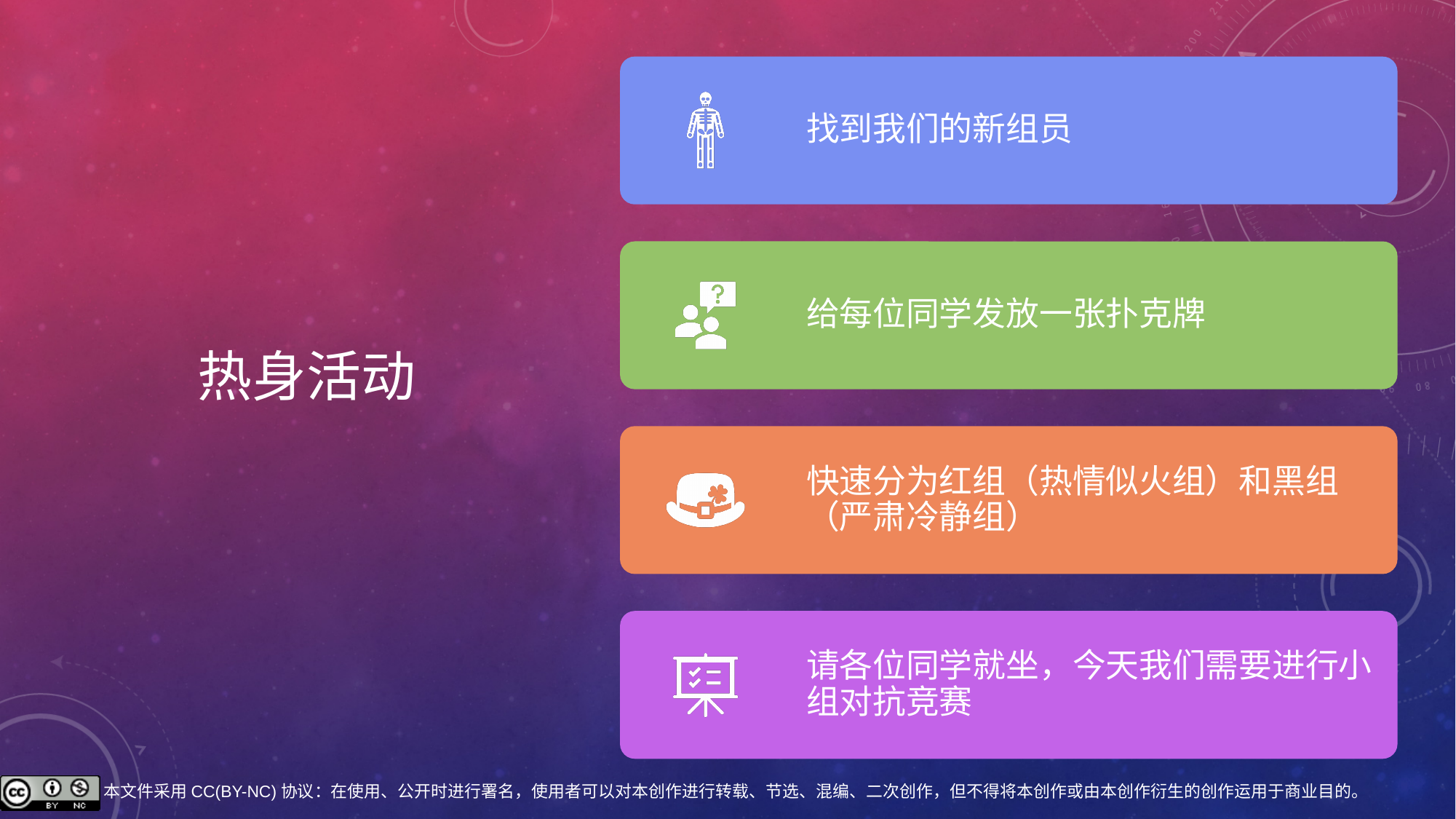

找到我们的新组员
给每位同学发放一张扑克牌
快速分为红组（热情似火组）和黑组（严肃冷静组）
请各位同学就坐，今天我们需要进行小组对抗竞赛
# 热身活动